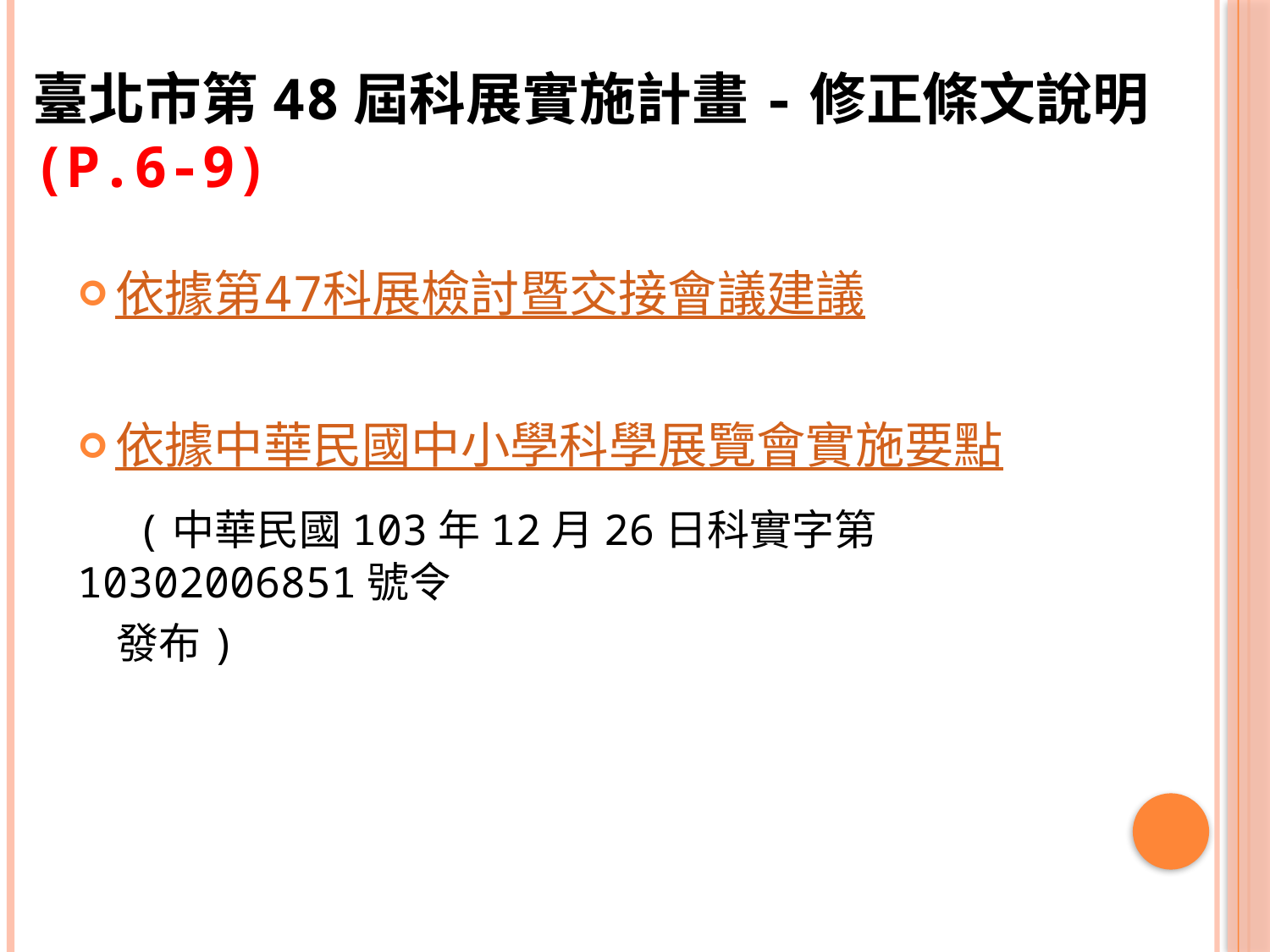

# 臺北市第48屆科展實施計畫-修正條文說明(P.6-9)
依據第47科展檢討暨交接會議建議

依據中華民國中小學科學展覽會實施要點
  (中華民國103年12月26日科實字第10302006851號令
   發布)